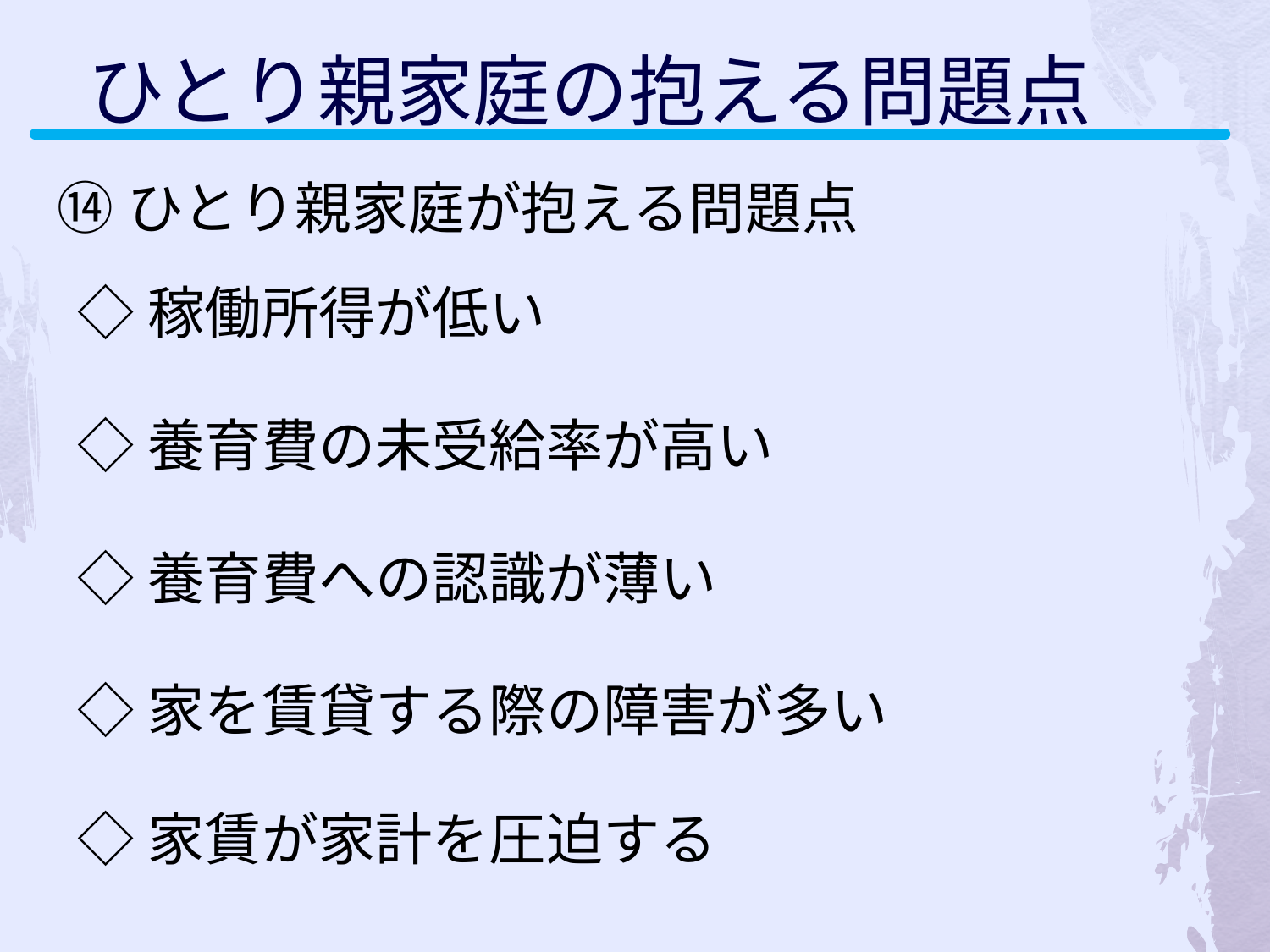

ひとり親家庭の抱える問題点
⑭ひとり親家庭が抱える問題点
◇稼働所得が低い

◇養育費の未受給率が高い

◇養育費への認識が薄い

◇家を賃貸する際の障害が多い

◇家賃が家計を圧迫する